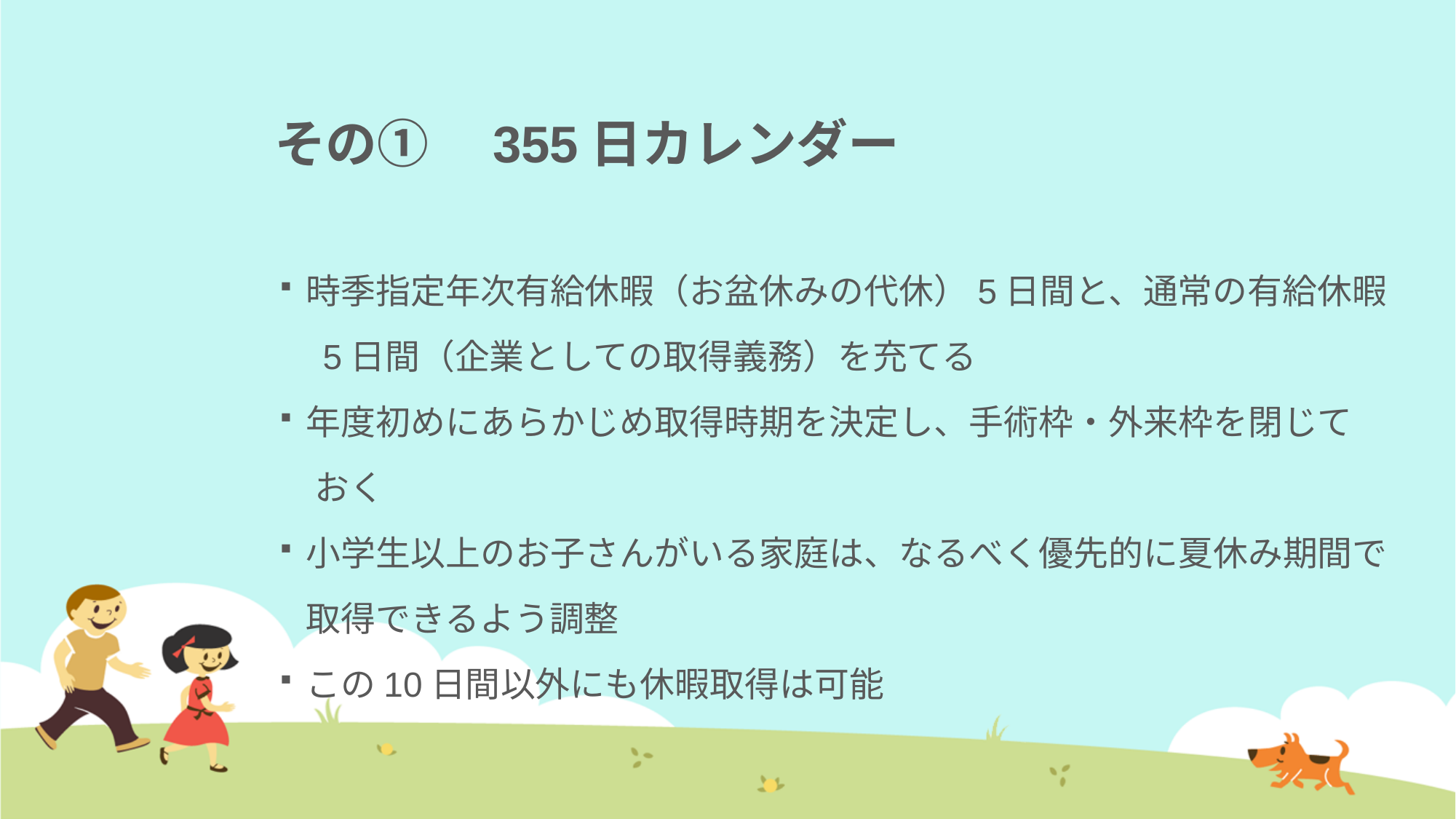

# その①　355日カレンダー

時季指定年次有給休暇（お盆休みの代休）5日間と、通常の有給休暇
　5日間（企業としての取得義務）を充てる
年度初めにあらかじめ取得時期を決定し、手術枠・外来枠を閉じて
　おく
小学生以上のお子さんがいる家庭は、なるべく優先的に夏休み期間で取得できるよう調整
この10日間以外にも休暇取得は可能